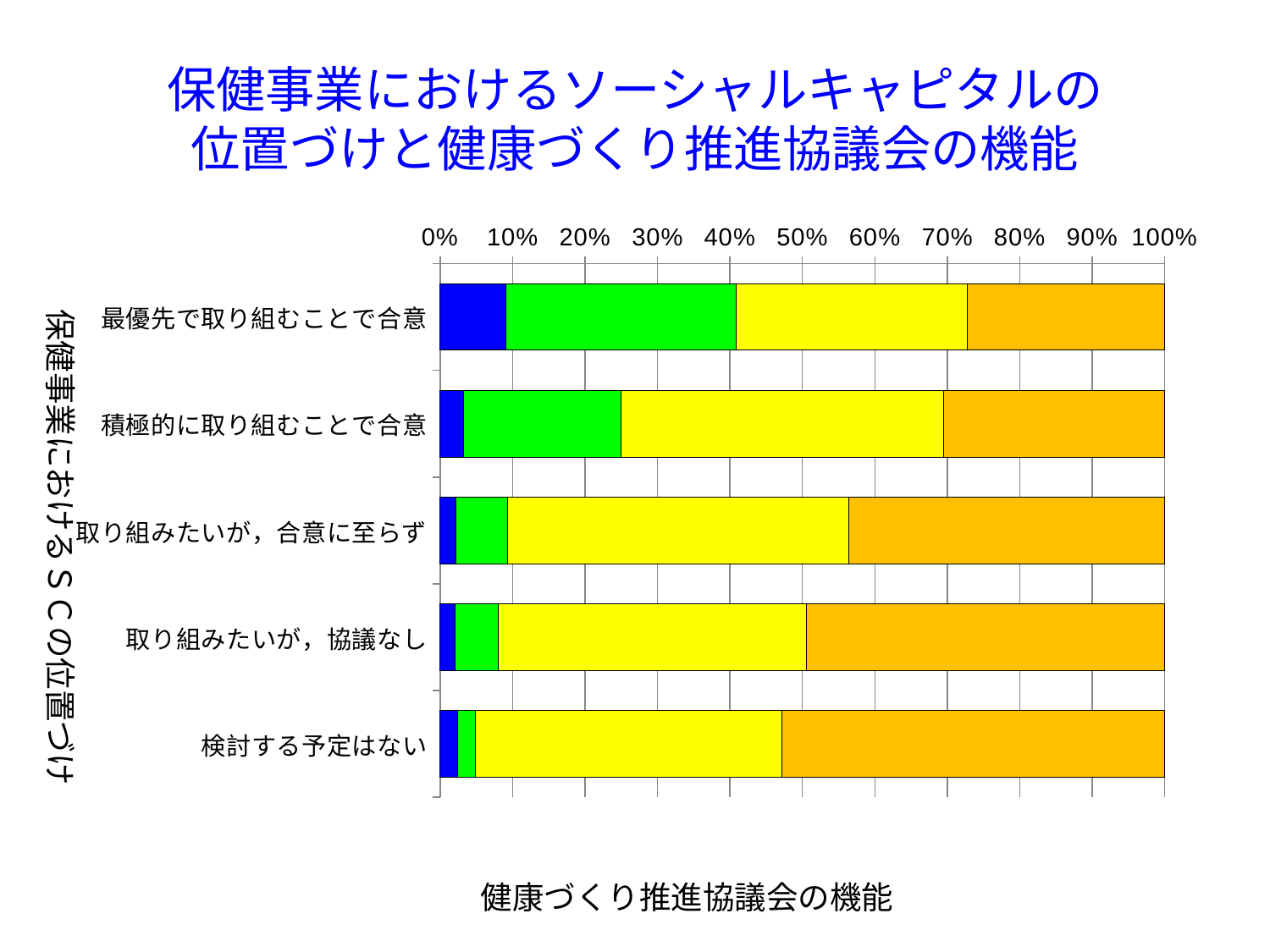

# 保健事業におけるソーシャルキャピタルの 位置づけと健康づくり推進協議会の機能

### Chart

| Category | 十分に機能している | かなり機能している | まあ機能している | あまり機能していない |
|---|---|---|---|---|
| 最優先で取り組むことで合意 | 2.0 | 7.0 | 7.0 | 6.0 |
| 積極的に取り組むことで合意 | 8.0 | 55.0 | 112.0 | 77.0 |
| 取り組みたいが，合意に至らず | 3.0 | 10.0 | 66.0 | 61.0 |
| 取り組みたいが，協議なし | 7.0 | 20.0 | 144.0 | 167.0 |
| 検討する予定はない | 3.0 | 3.0 | 52.0 | 65.0 |
保健事業におけるＳＣの位置づけ
健康づくり推進協議会の機能